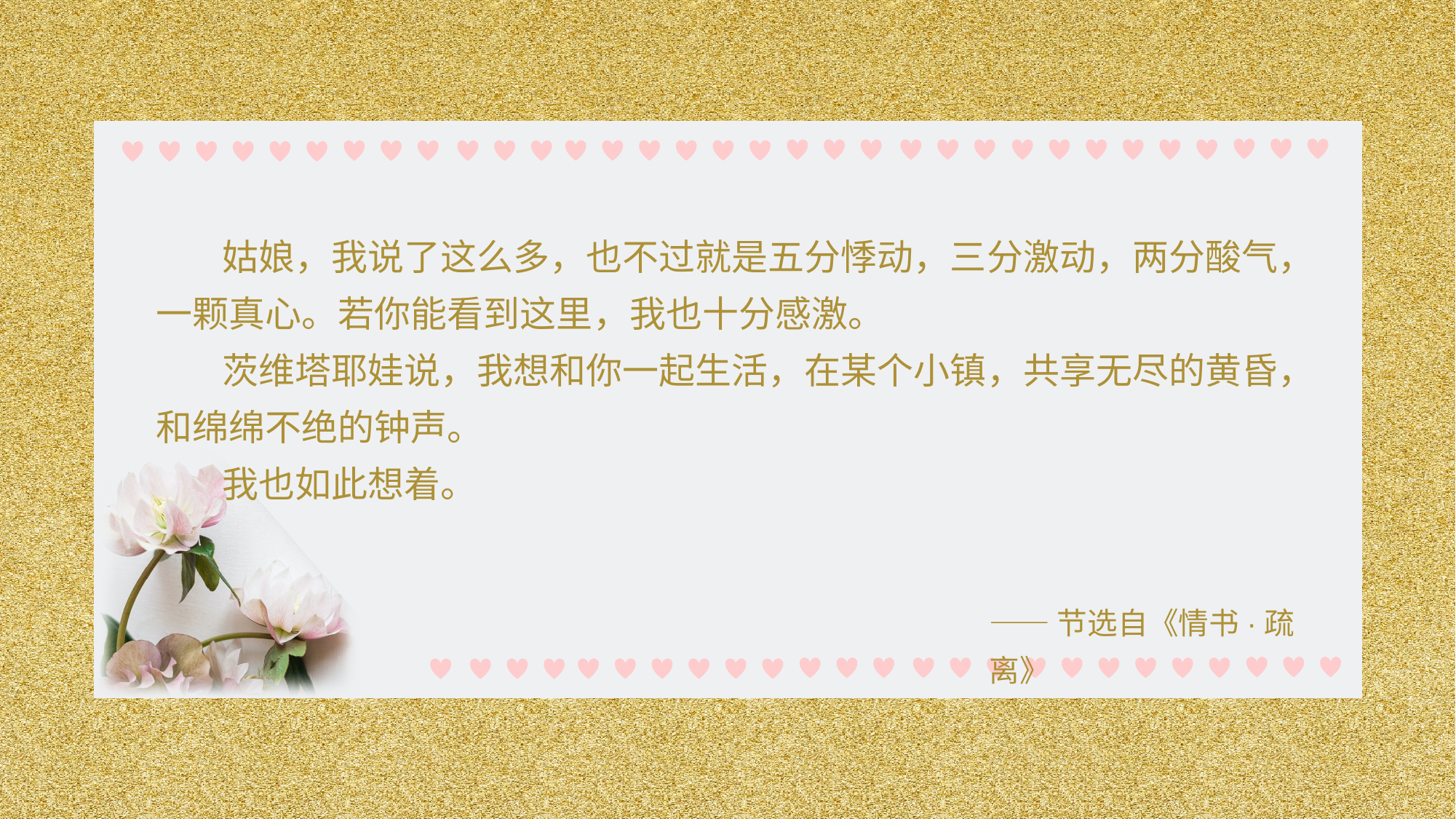

姑娘，我说了这么多，也不过就是五分悸动，三分激动，两分酸气，一颗真心。若你能看到这里，我也十分感激。
       茨维塔耶娃说，我想和你一起生活，在某个小镇，共享无尽的黄昏，和绵绵不绝的钟声。
       我也如此想着。
——节选自《情书·疏离》